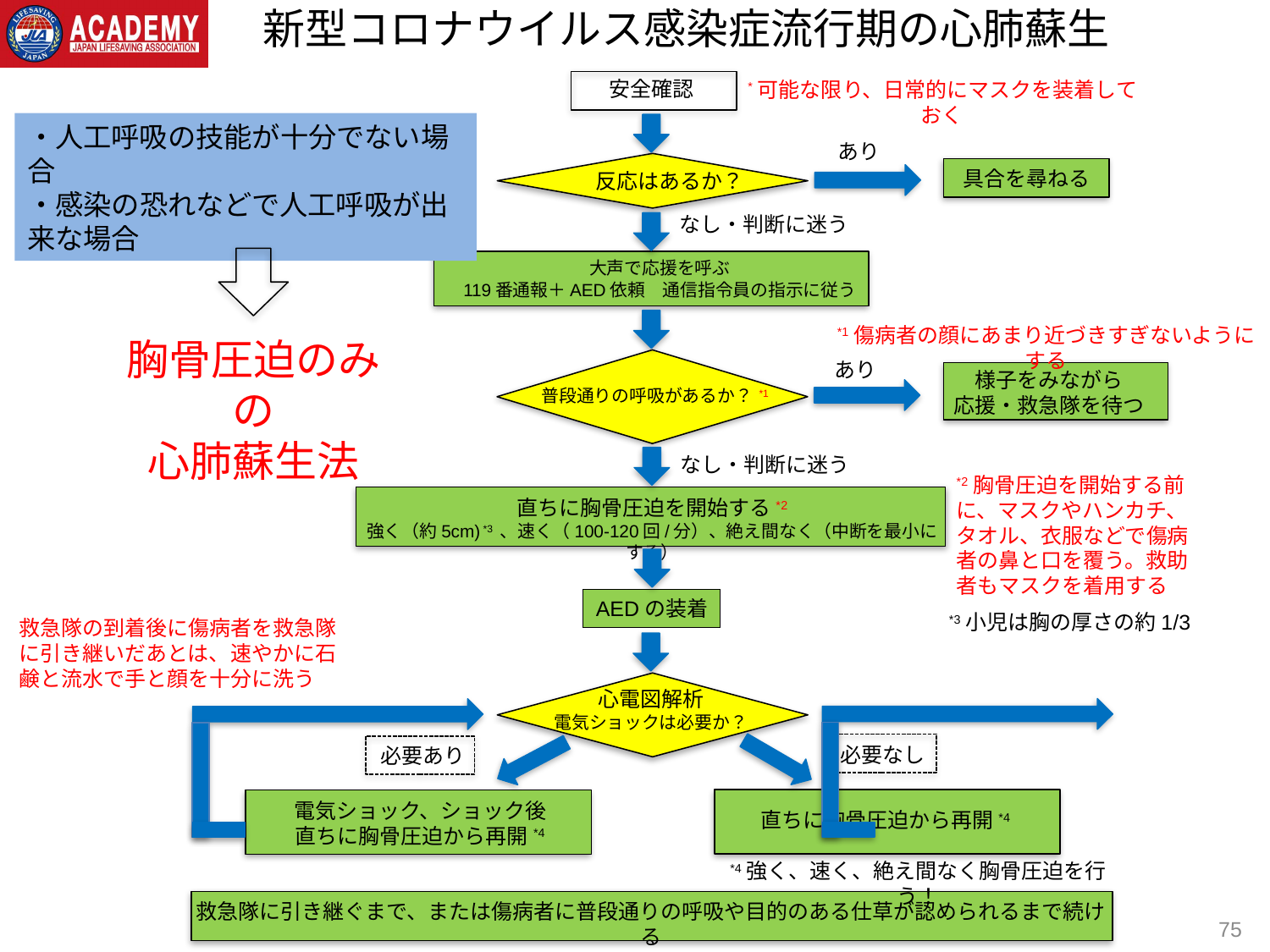

新型コロナウイルス感染症流行期の心肺蘇生
安全確認

*可能な限り、日常的にマスクを装着しておく
・人工呼吸の技能が十分でない場合
・感染の恐れなどで人工呼吸が出来な場合

あり

具合を尋ねる
反応はあるか？
なし・判断に迷う

大声で応援を呼ぶ
119番通報＋AED依頼　通信指令員の指示に従う

*1傷病者の顔にあまり近づきすぎないようにする
胸骨圧迫のみの
心肺蘇生法

普段通りの呼吸があるか？ *1
あり
様子をみながら
応援・救急隊を待つ

なし・判断に迷う

*2胸骨圧迫を開始する前に、マスクやハンカチ、タオル、衣服などで傷病者の鼻と口を覆う。救助者もマスクを着用する

直ちに胸骨圧迫を開始する*2
強く（約5cm) *3 、速く（100-120回/分）、絶え間なく（中断を最小にする）

AEDの装着

*3小児は胸の厚さの約1/3
救急隊の到着後に傷病者を救急隊に引き継いだあとは、速やかに石鹸と流水で手と顔を十分に洗う

心電図解析
電気ショックは必要か？

必要なし
必要あり

直ちに胸骨圧迫から再開*4

電気ショック、ショック後
直ちに胸骨圧迫から再開*4
*4強く、速く、絶え間なく胸骨圧迫を行う！

救急隊に引き継ぐまで、または傷病者に普段通りの呼吸や目的のある仕草が認められるまで続ける
75